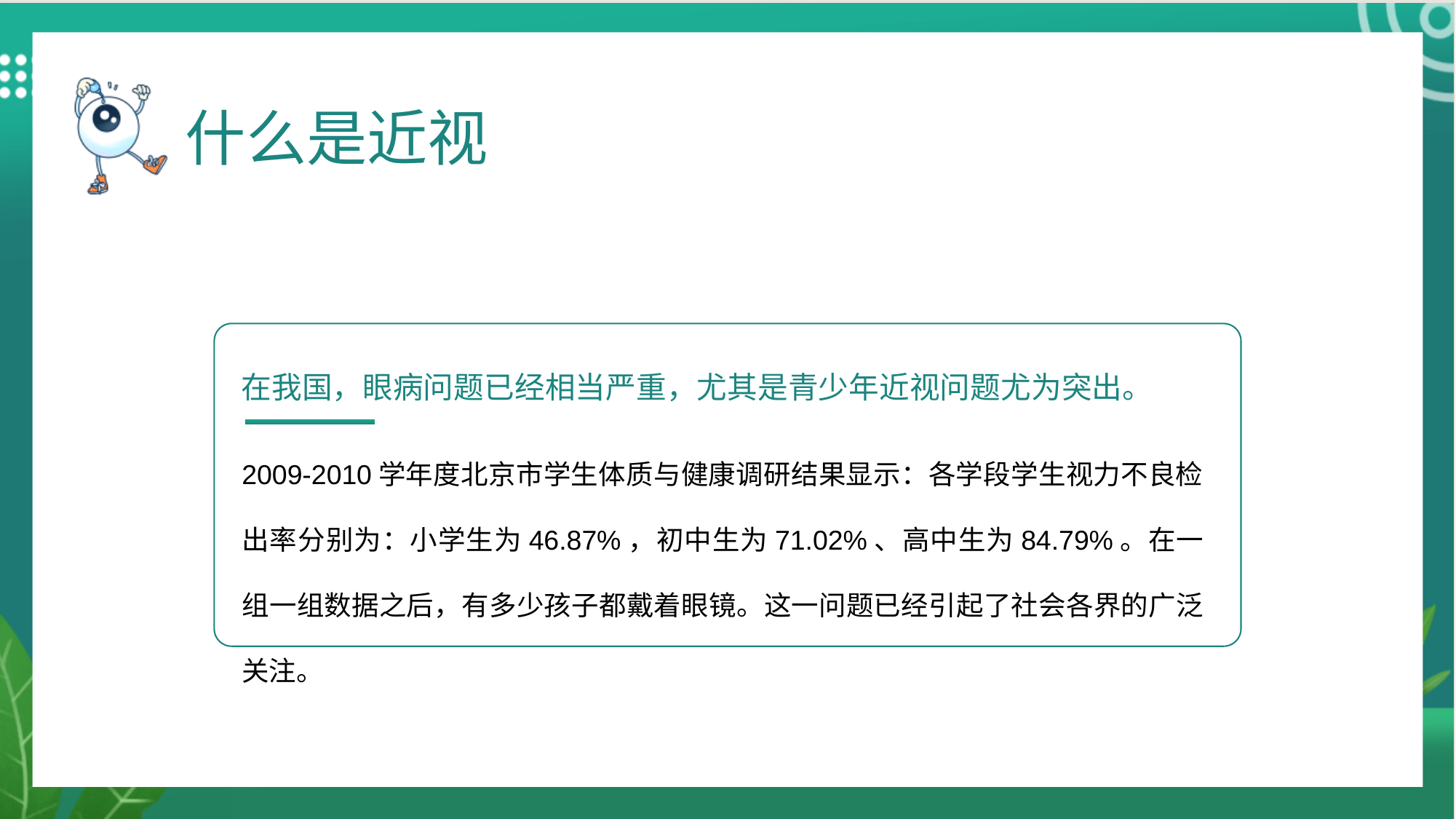

在我国，眼病问题已经相当严重，尤其是青少年近视问题尤为突出。
2009-2010学年度北京市学生体质与健康调研结果显示：各学段学生视力不良检出率分别为：小学生为46.87%，初中生为71.02%、高中生为84.79%。在一组一组数据之后，有多少孩子都戴着眼镜。这一问题已经引起了社会各界的广泛关注。